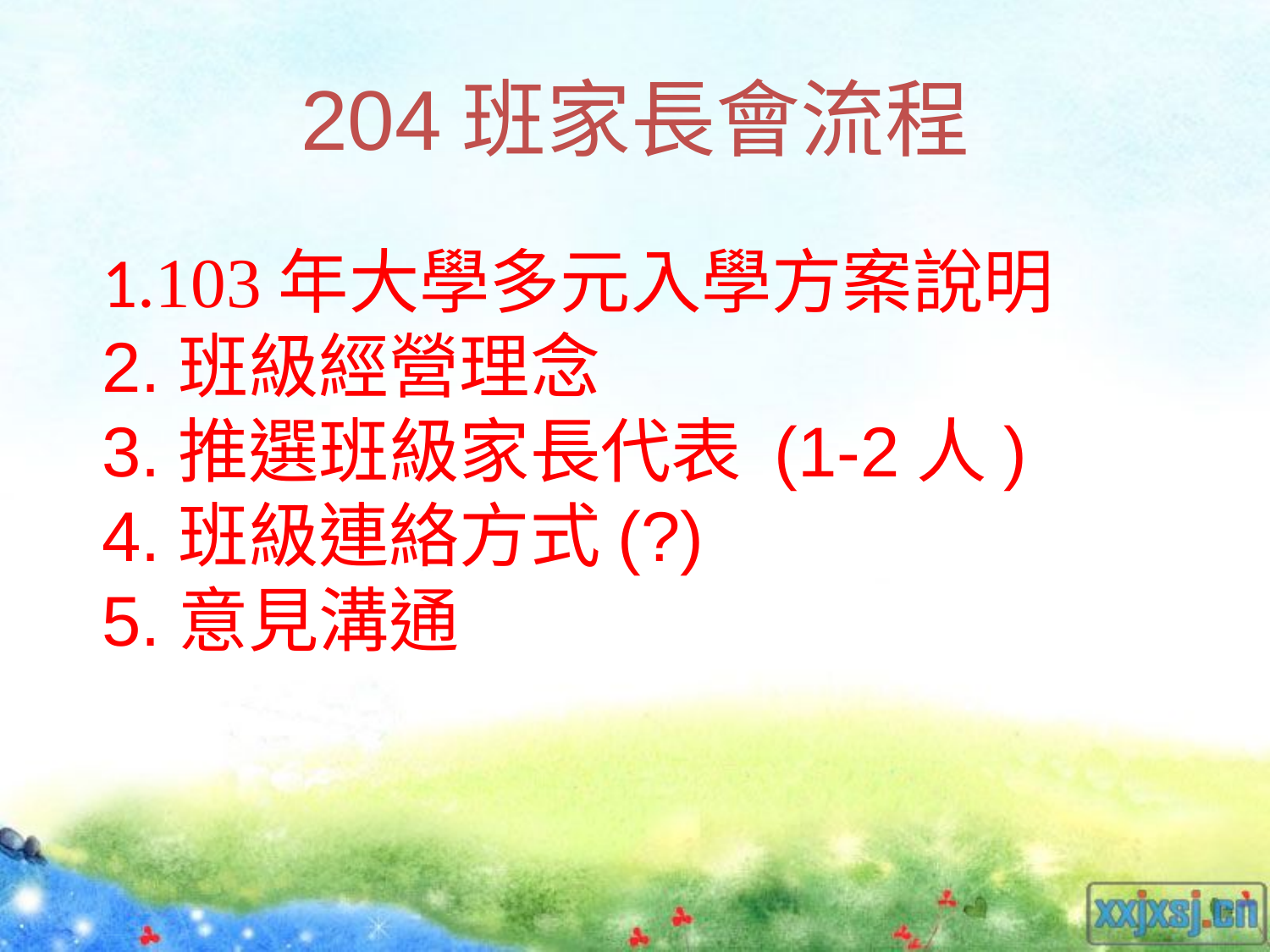

204班家長會流程
# 1.103年大學多元入學方案說明 2.班級經營理念 3.推選班級家長代表 (1-2人) 4.班級連絡方式(?) 5.意見溝通